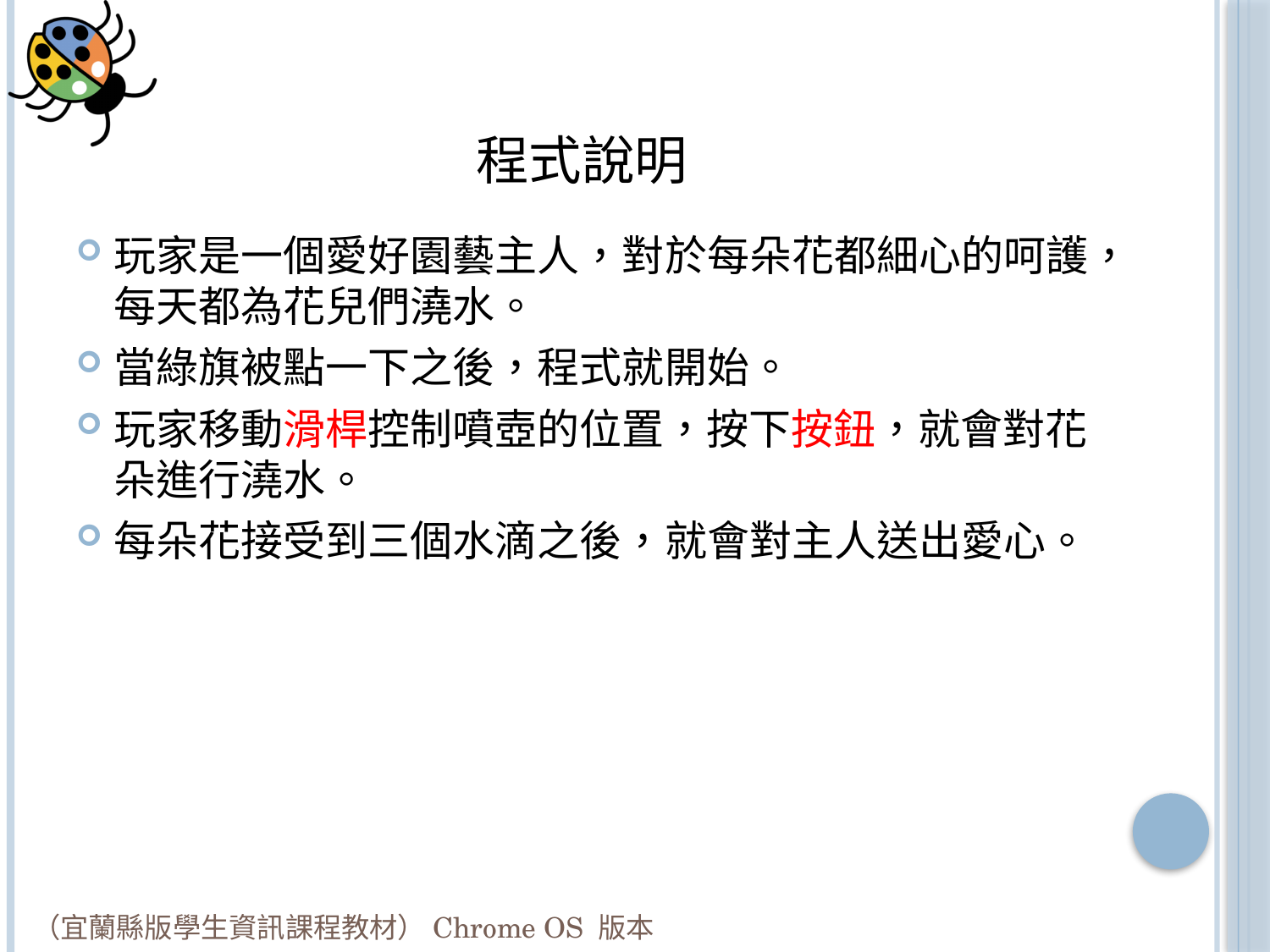

# 程式說明
玩家是一個愛好園藝主人，對於每朵花都細心的呵護，每天都為花兒們澆水。
當綠旗被點一下之後，程式就開始。
玩家移動滑桿控制噴壺的位置，按下按鈕，就會對花朵進行澆水。
每朵花接受到三個水滴之後，就會對主人送出愛心。

（宜蘭縣版學生資訊課程教材）Chrome OS 版本